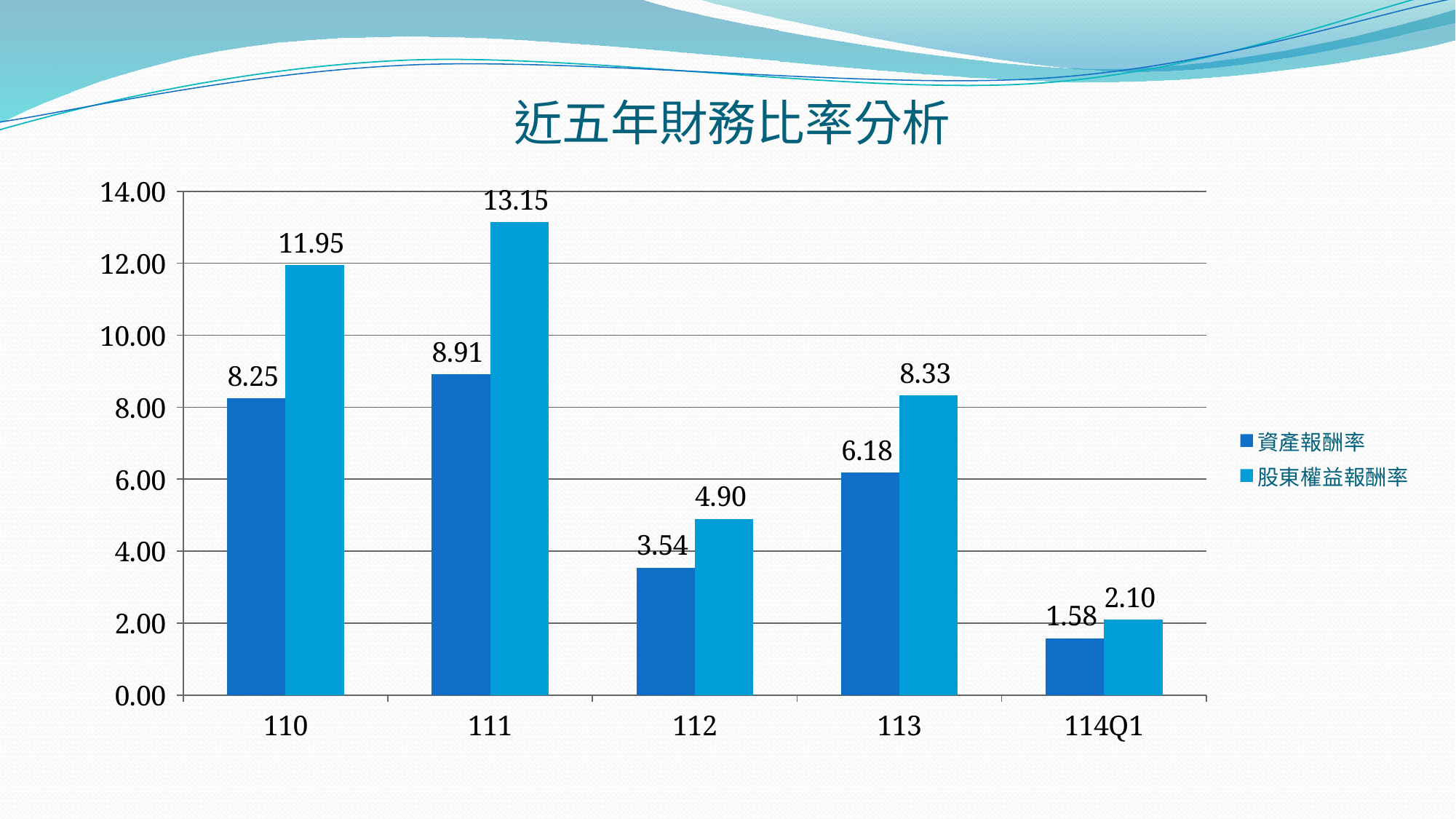

# 近五年財務比率分析

### Chart

| Category | 資產報酬率 | 股東權益報酬率 |
|---|---|---|
| 110 | 8.25 | 11.95 |
| 111 | 8.91 | 13.15 |
| 112 | 3.54 | 4.9 |
| 113 | 6.18 | 8.33 |
| 114Q1 | 1.58 | 2.1 |